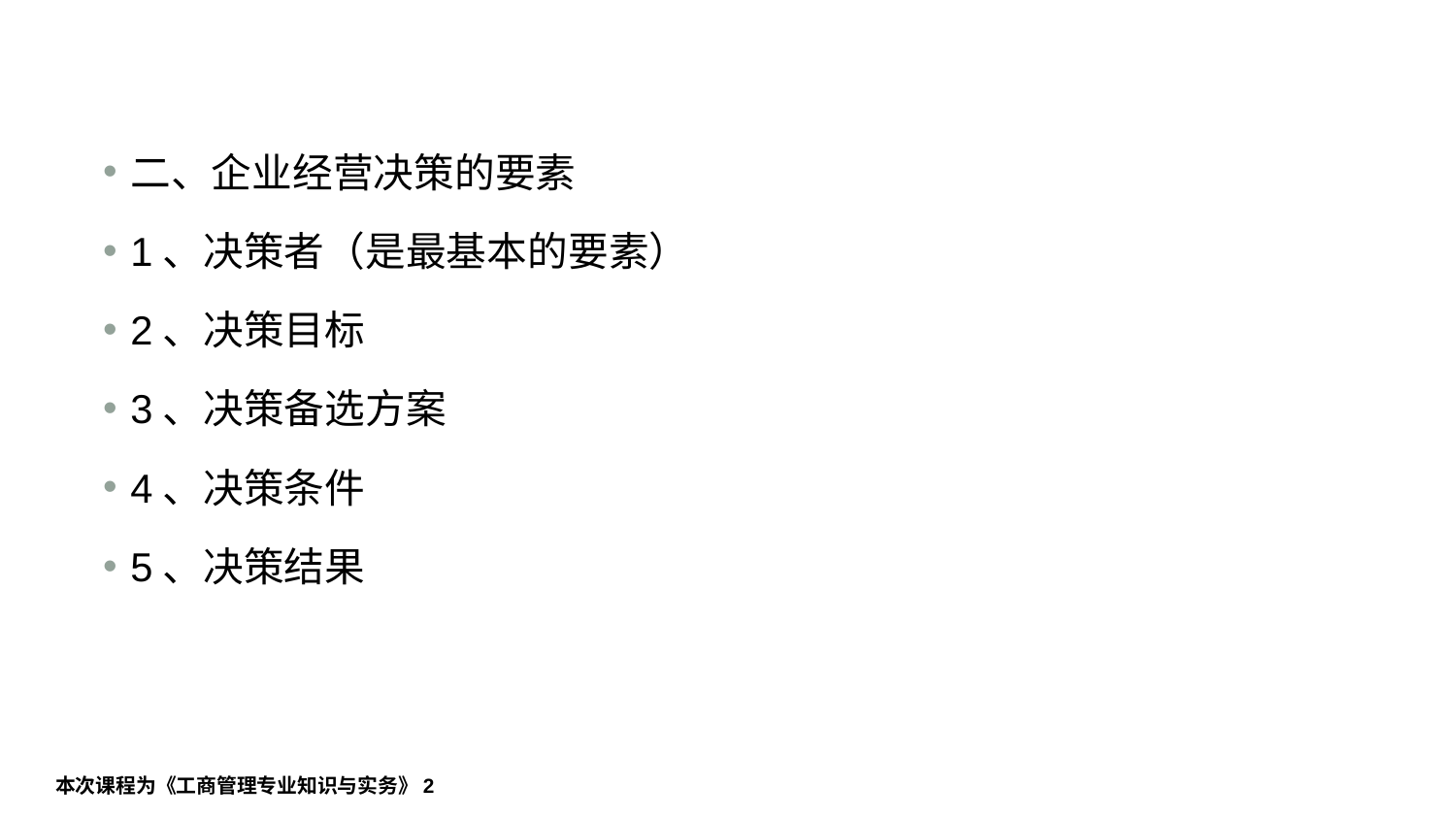

#
二、企业经营决策的要素
1、决策者（是最基本的要素）
2、决策目标
3、决策备选方案
4、决策条件
5、决策结果